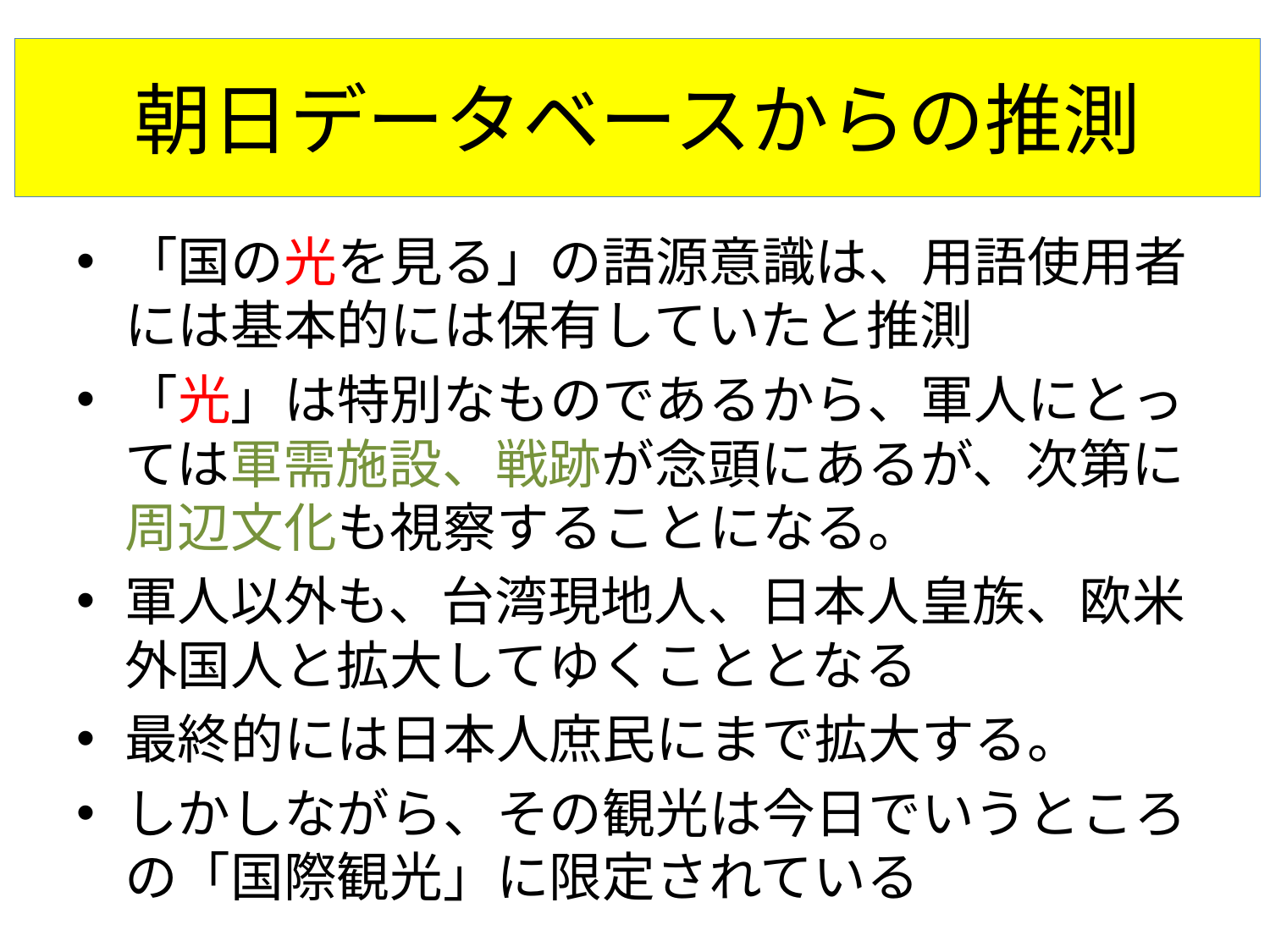

# 朝日データベースからの推測
「国の光を見る」の語源意識は、用語使用者には基本的には保有していたと推測
「光」は特別なものであるから、軍人にとっては軍需施設、戦跡が念頭にあるが、次第に周辺文化も視察することになる。
軍人以外も、台湾現地人、日本人皇族、欧米外国人と拡大してゆくこととなる
最終的には日本人庶民にまで拡大する。
しかしながら、その観光は今日でいうところの「国際観光」に限定されている